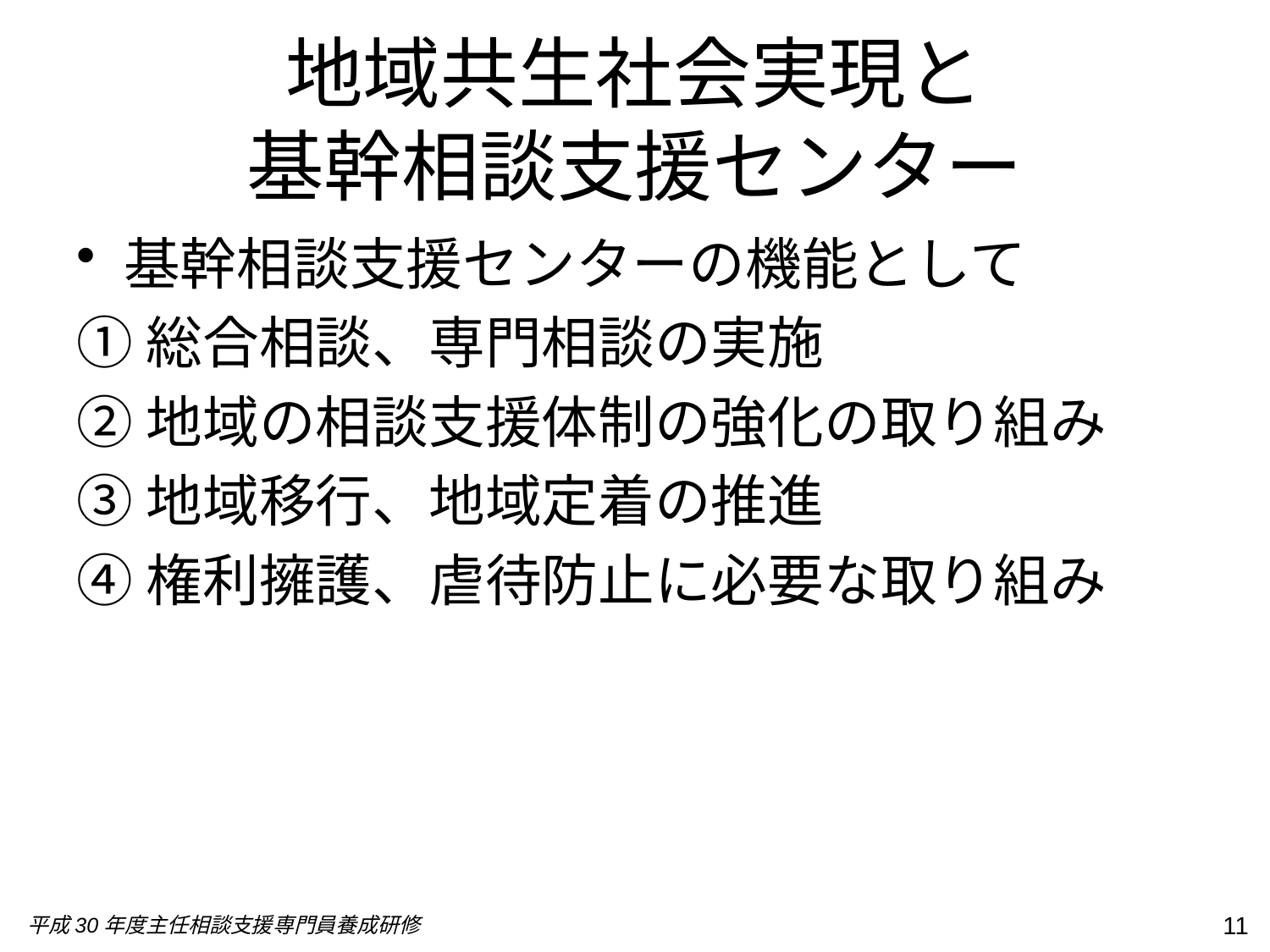

# 地域共生社会実現と 基幹相談支援センター
基幹相談支援センターの機能として
①総合相談、専門相談の実施
②地域の相談支援体制の強化の取り組み
③地域移行、地域定着の推進
④権利擁護、虐待防止に必要な取り組み
11
平成30年度主任相談支援専門員養成研修